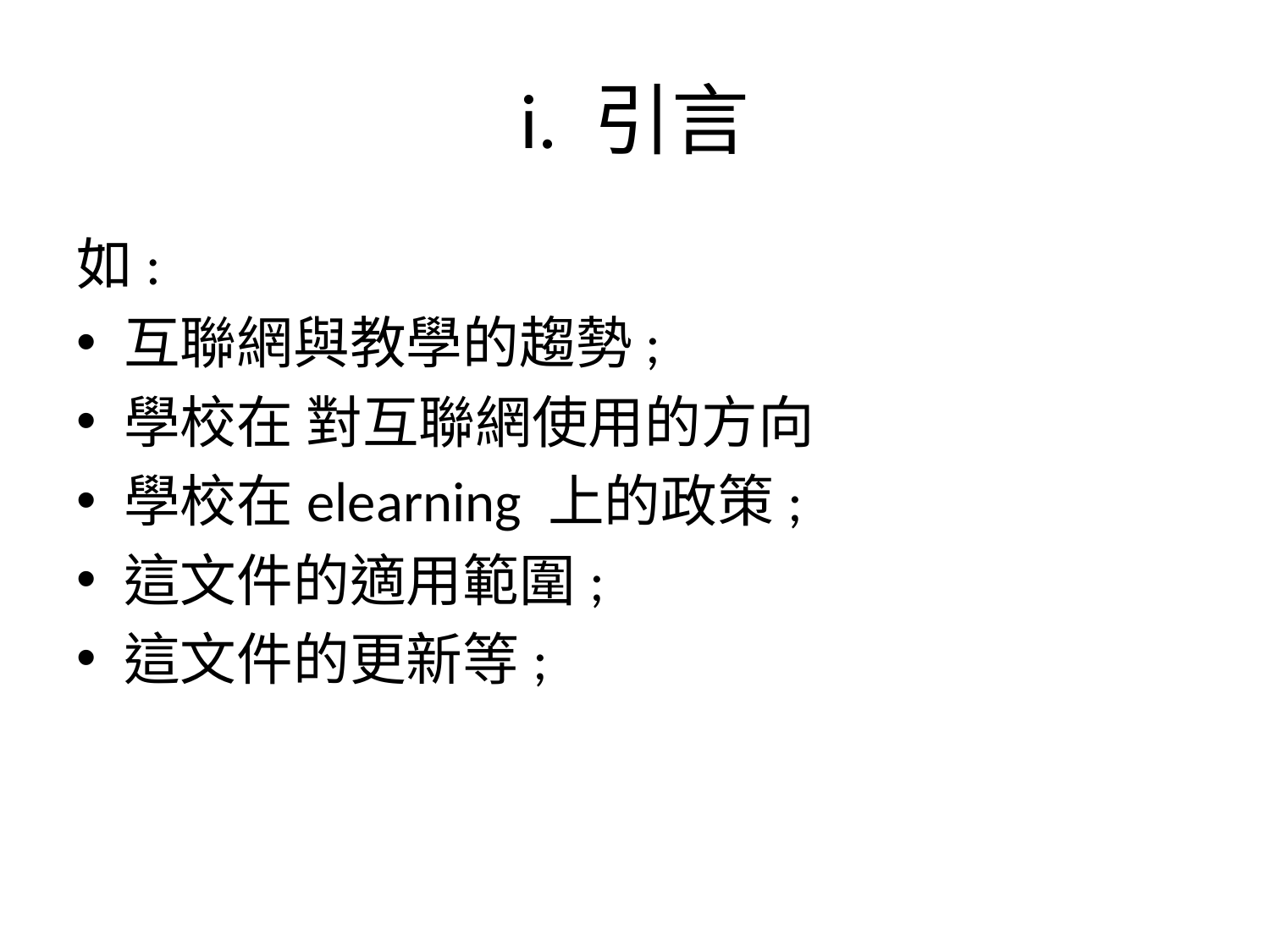

# i. 引言
如:
互聯網與教學的趨勢;
學校在 對互聯網使用的方向
學校在elearning 上的政策;
這文件的適用範圍;
這文件的更新等;